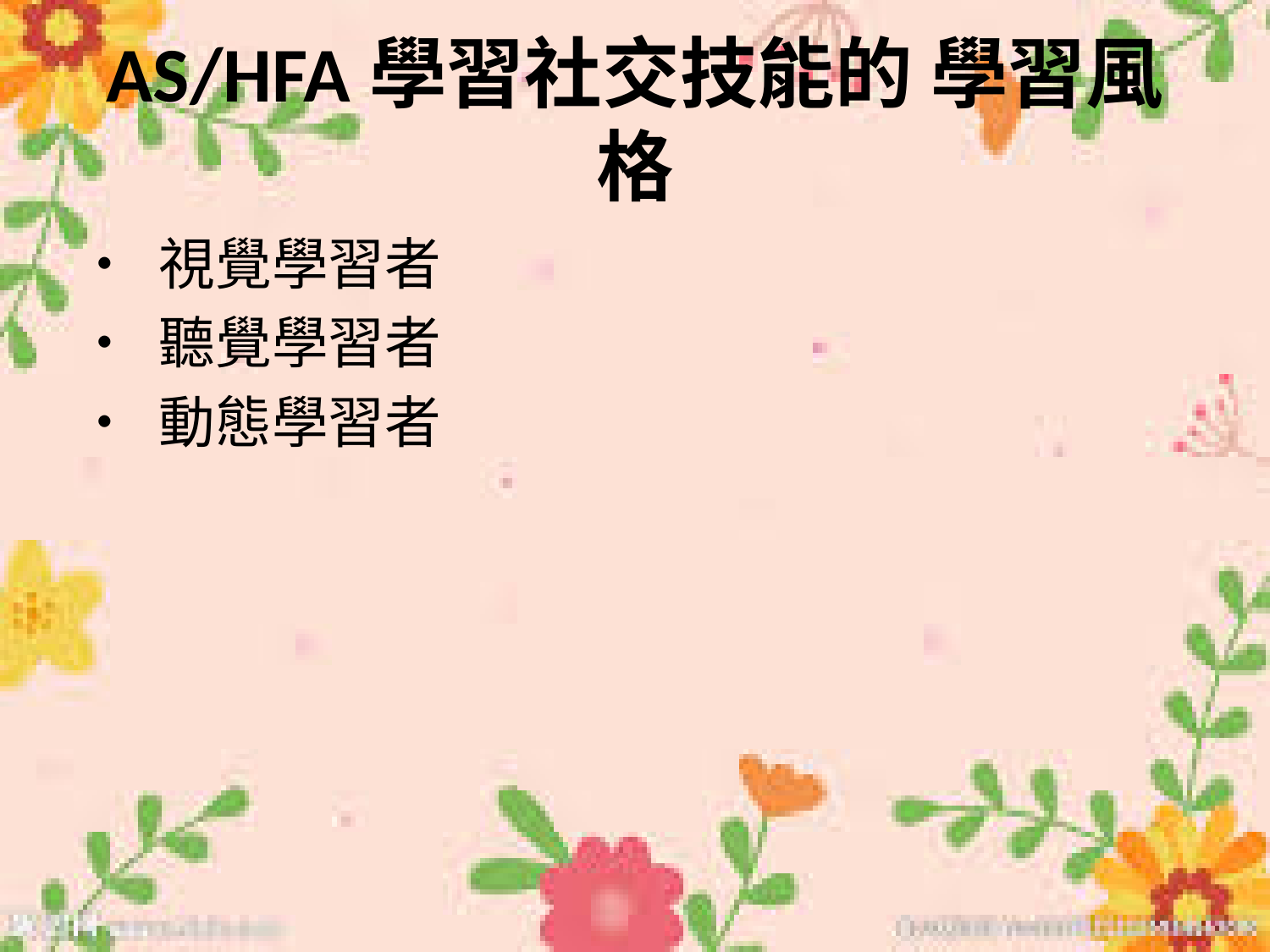

# AS/HFA學習社交技能的 學習風格
• 視覺學習者
• 聽覺學習者
• 動態學習者